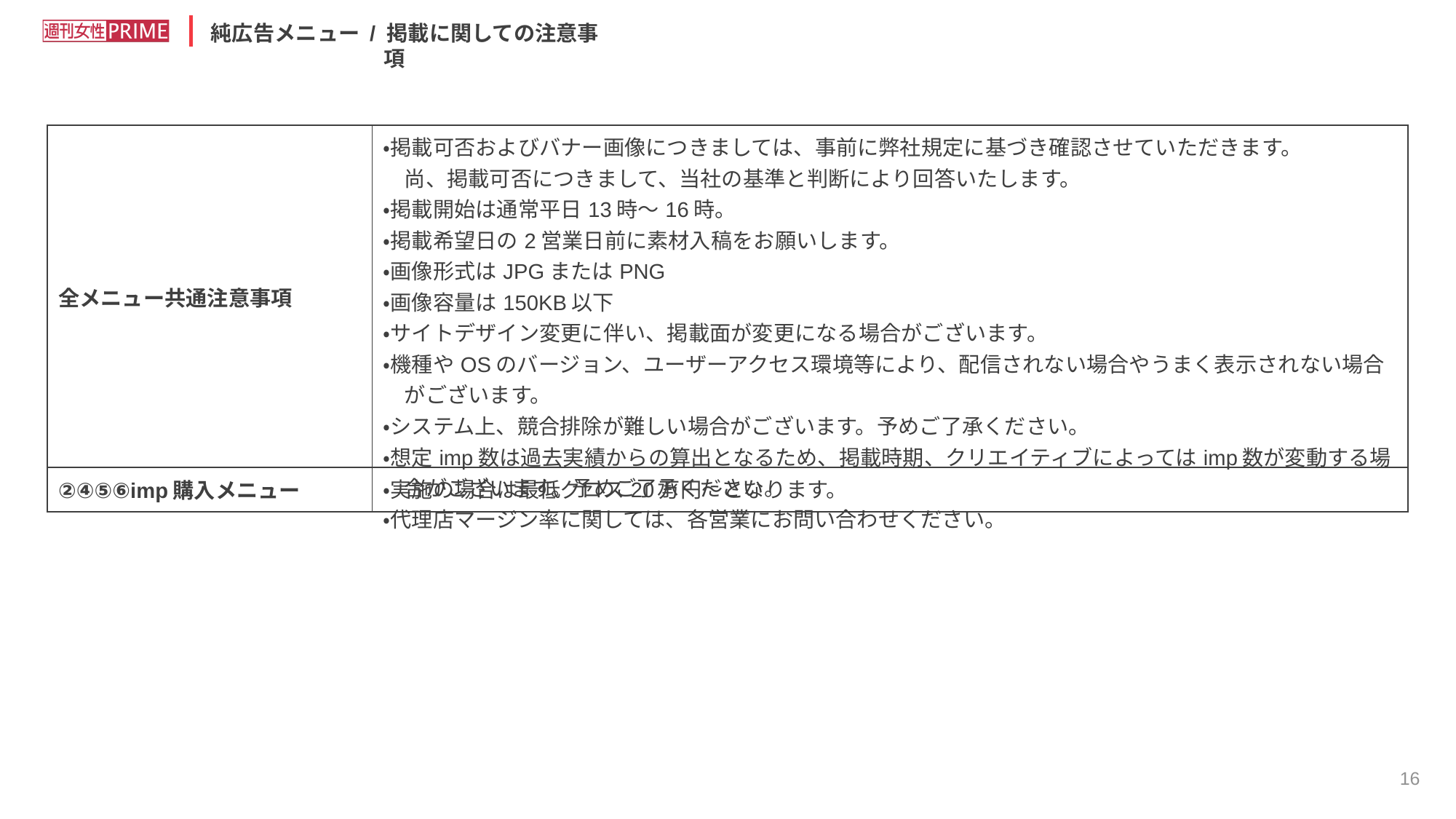

純広告メニュー / 掲載に関しての注意事項
| 全メニュー共通注意事項 | ・掲載可否およびバナー画像につきましては、事前に弊社規定に基づき確認させていただきます。 　尚、掲載可否につきまして、当社の基準と判断により回答いたします。 ・掲載開始は通常平日13時～16時。 ・掲載希望日の2営業日前に素材入稿をお願いします。 ・画像形式はJPGまたはPNG ・画像容量は150KB以下 ・サイトデザイン変更に伴い、掲載面が変更になる場合がございます。 ・機種やOSのバージョン、ユーザーアクセス環境等により、配信されない場合やうまく表示されない場合 　がございます。 ・システム上、競合排除が難しい場合がございます。予めご了承ください。 ・想定imp数は過去実績からの算出となるため、掲載時期、クリエイティブによってはimp数が変動する場 　合がございます。予めご了承ください。 ・代理店マージン率に関しては、各営業にお問い合わせください。 |
| --- | --- |
| ②④⑤⑥imp購入メニュー | ・実施の場合は最低グロス20万円～となります。 |
16